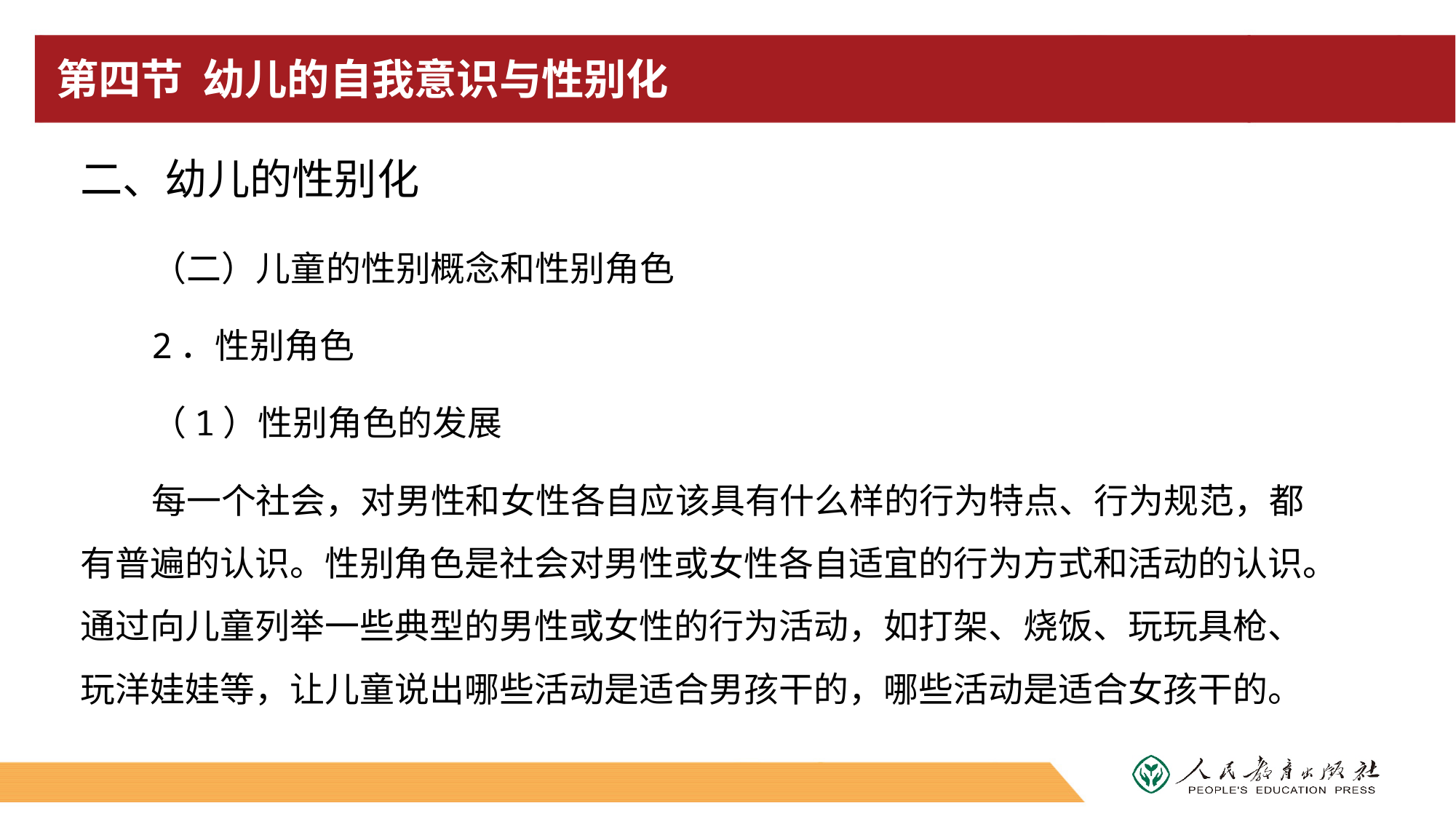

# 第四节  幼儿的自我意识与性别化
二、幼儿的性别化
（二）儿童的性别概念和性别角色
2．性别角色
（1）性别角色的发展
每一个社会，对男性和女性各自应该具有什么样的行为特点、行为规范，都有普遍的认识。性别角色是社会对男性或女性各自适宜的行为方式和活动的认识。通过向儿童列举一些典型的男性或女性的行为活动，如打架、烧饭、玩玩具枪、玩洋娃娃等，让儿童说出哪些活动是适合男孩干的，哪些活动是适合女孩干的。